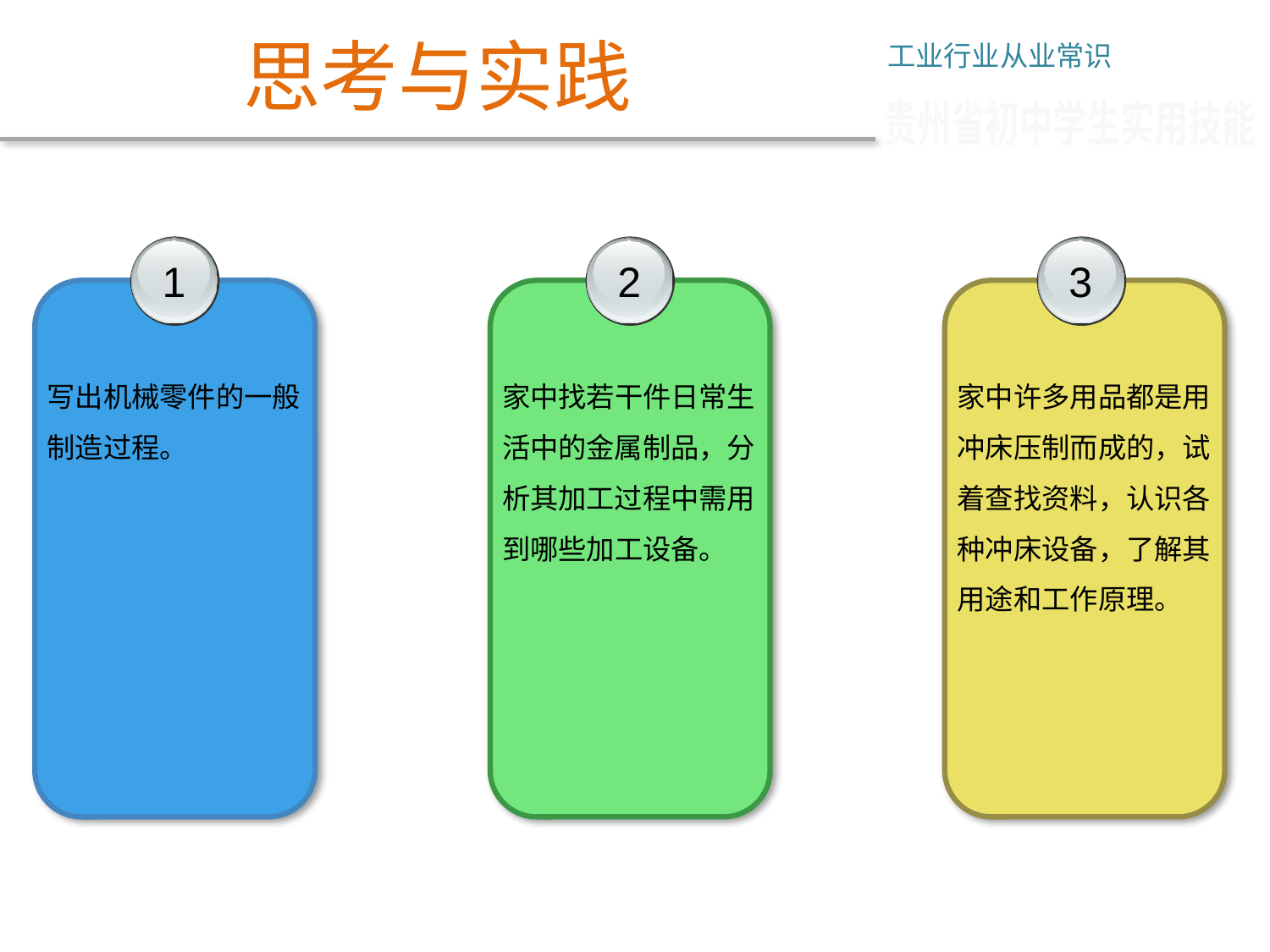

思考与实践
工业行业从业常识
贵州省初中学生实用技能

1

写出机械零件的一般制造过程。

2

家中找若干件日常生活中的金属制品，分析其加工过程中需用到哪些加工设备。

3

家中许多用品都是用冲床压制而成的，试着查找资料，认识各
种冲床设备，了解其用途和工作原理。